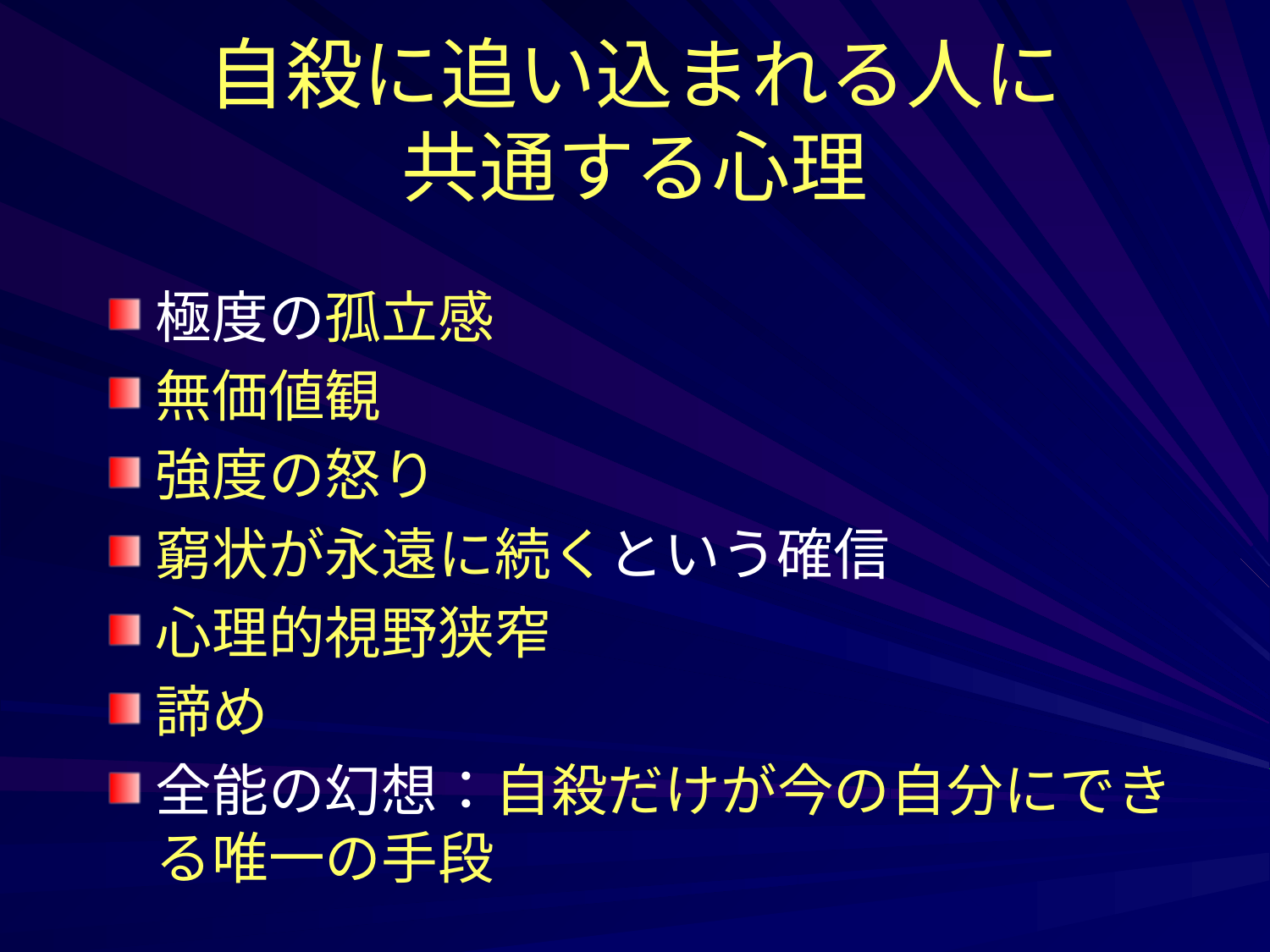

# 自殺に追い込まれる人に 共通する心理
極度の孤立感
無価値観
強度の怒り
窮状が永遠に続くという確信
心理的視野狭窄
諦め
全能の幻想：自殺だけが今の自分にできる唯一の手段